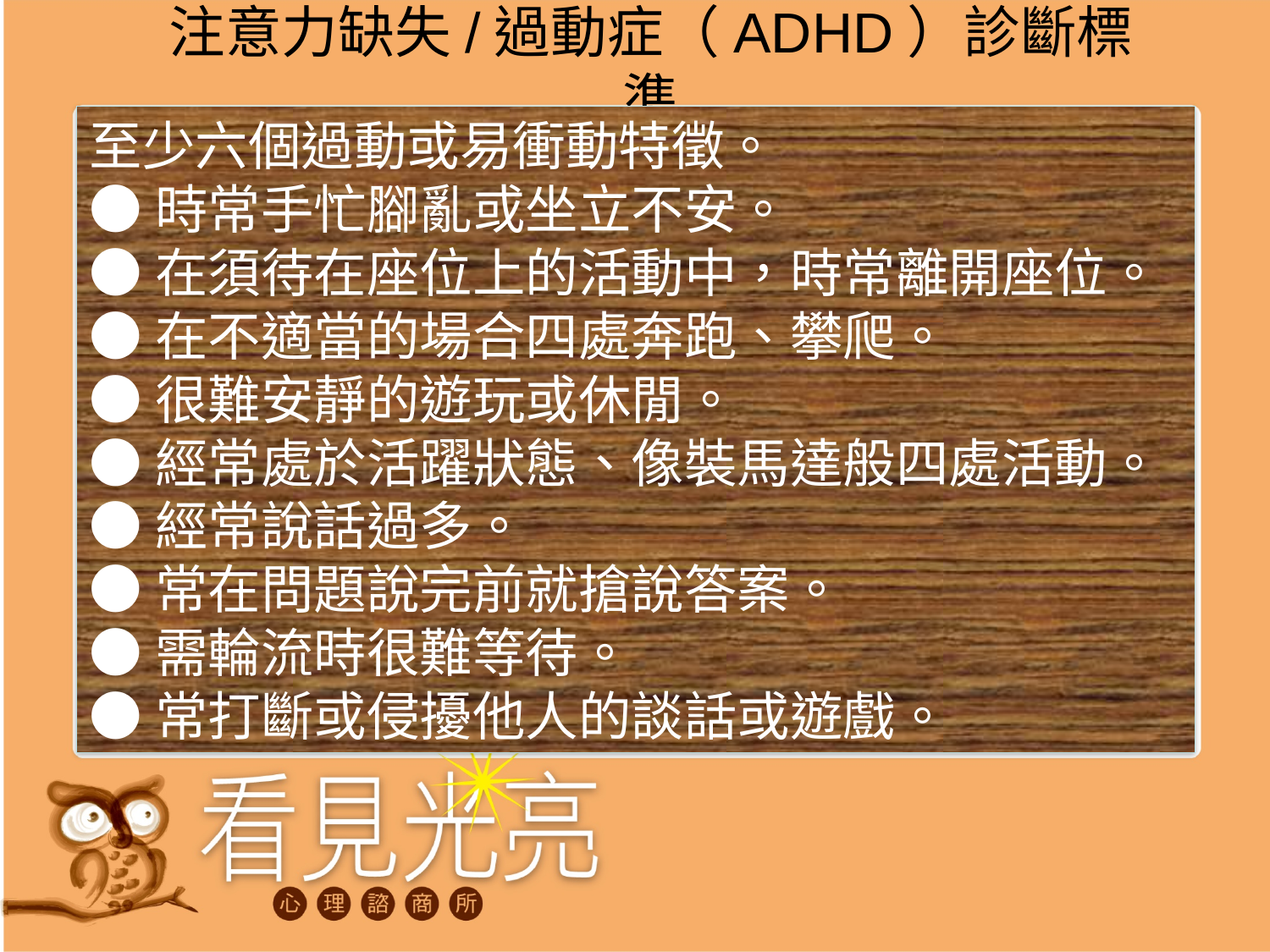

# 注意力缺失/過動症（ADHD）診斷標準
至少六個過動或易衝動特徵。
●時常手忙腳亂或坐立不安。
●在須待在座位上的活動中，時常離開座位。
●在不適當的場合四處奔跑、攀爬。
●很難安靜的遊玩或休閒。
●經常處於活躍狀態、像裝馬達般四處活動。
●經常說話過多。
●常在問題說完前就搶說答案。
●需輪流時很難等待。
●常打斷或侵擾他人的談話或遊戲。